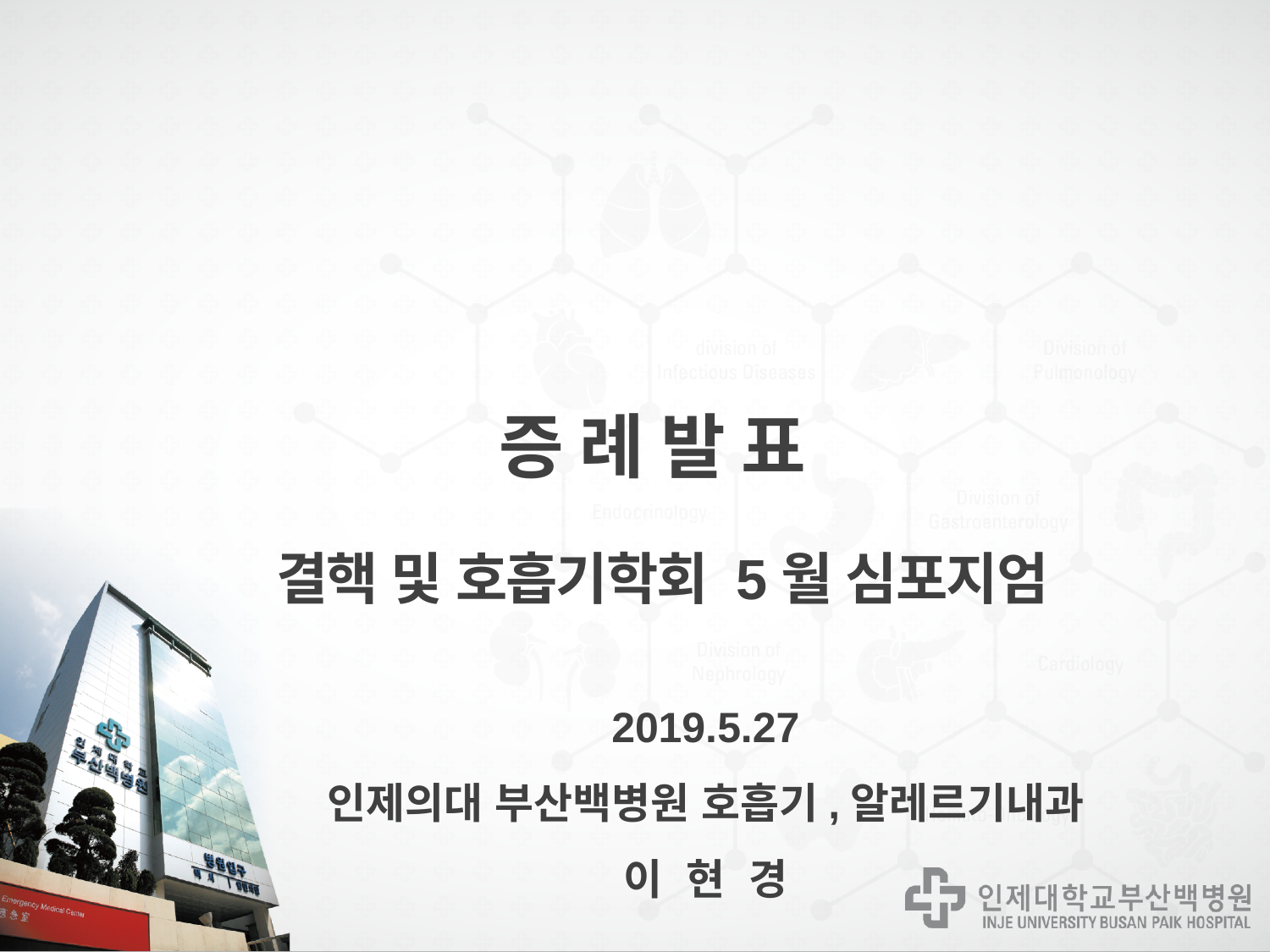

# 증 례 발 표 결핵 및 호흡기학회 5월 심포지엄
2019.5.27
인제의대 부산백병원 호흡기,알레르기내과
이  현  경